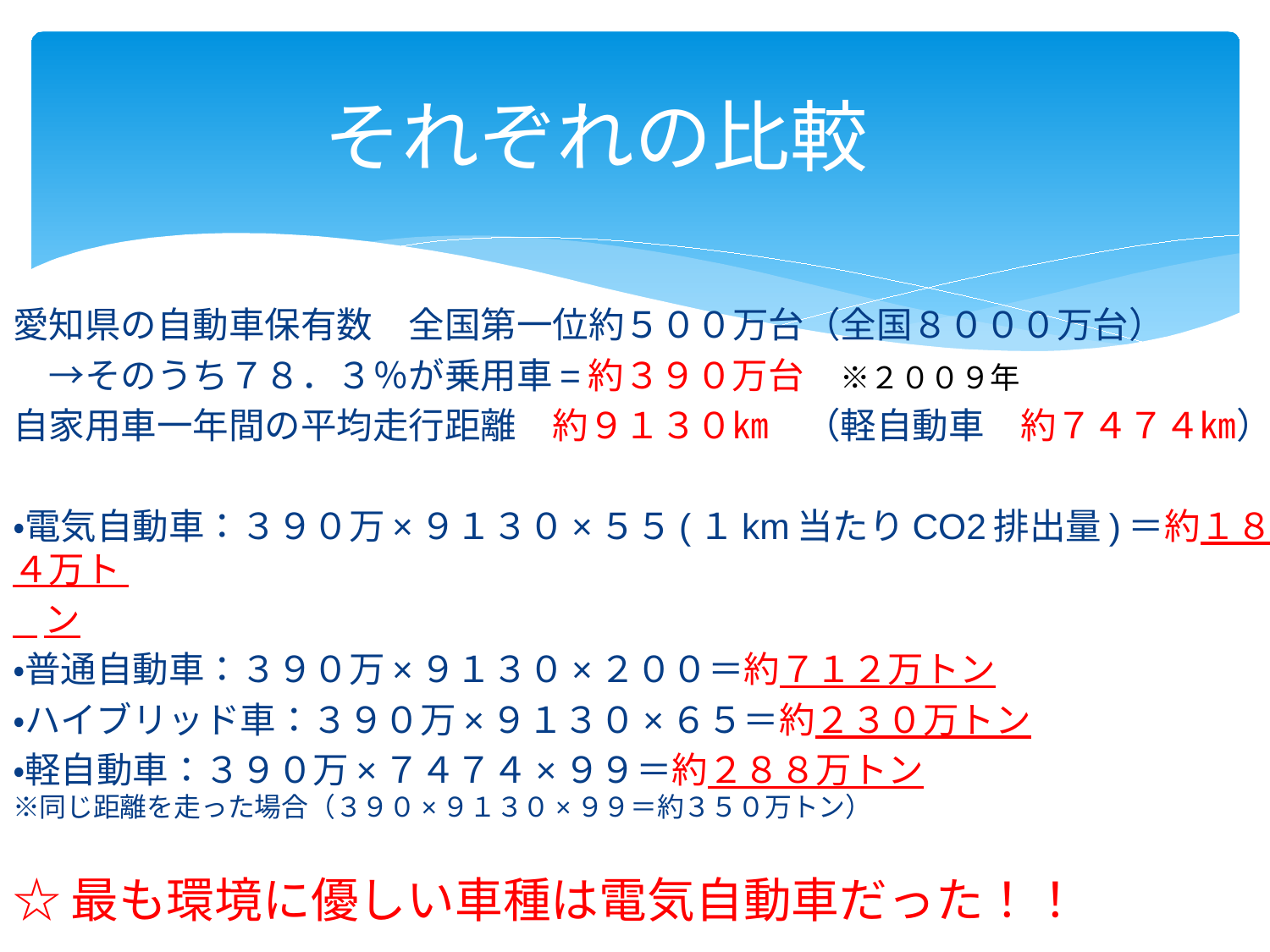

# それぞれの比較
愛知県の自動車保有数　全国第一位約５００万台（全国８０００万台）
　→そのうち７８．３％が乗用車=約３９０万台　※２００９年
自家用車一年間の平均走行距離　約９１３０㎞　（軽自動車　約７４７４㎞）

・電気自動車：３９０万×９１３０×５５(１km当たりCO2排出量)＝約１８４万ト
   ン
・普通自動車：３９０万×９１３０×２００＝約７１２万トン
・ハイブリッド車：３９０万×９１３０×６５＝約２３０万トン
・軽自動車：３９０万×７４７４×９９＝約２８８万トン
※同じ距離を走った場合（３９０×９１３０×９９＝約３５０万トン）

☆最も環境に優しい車種は電気自動車だった！！